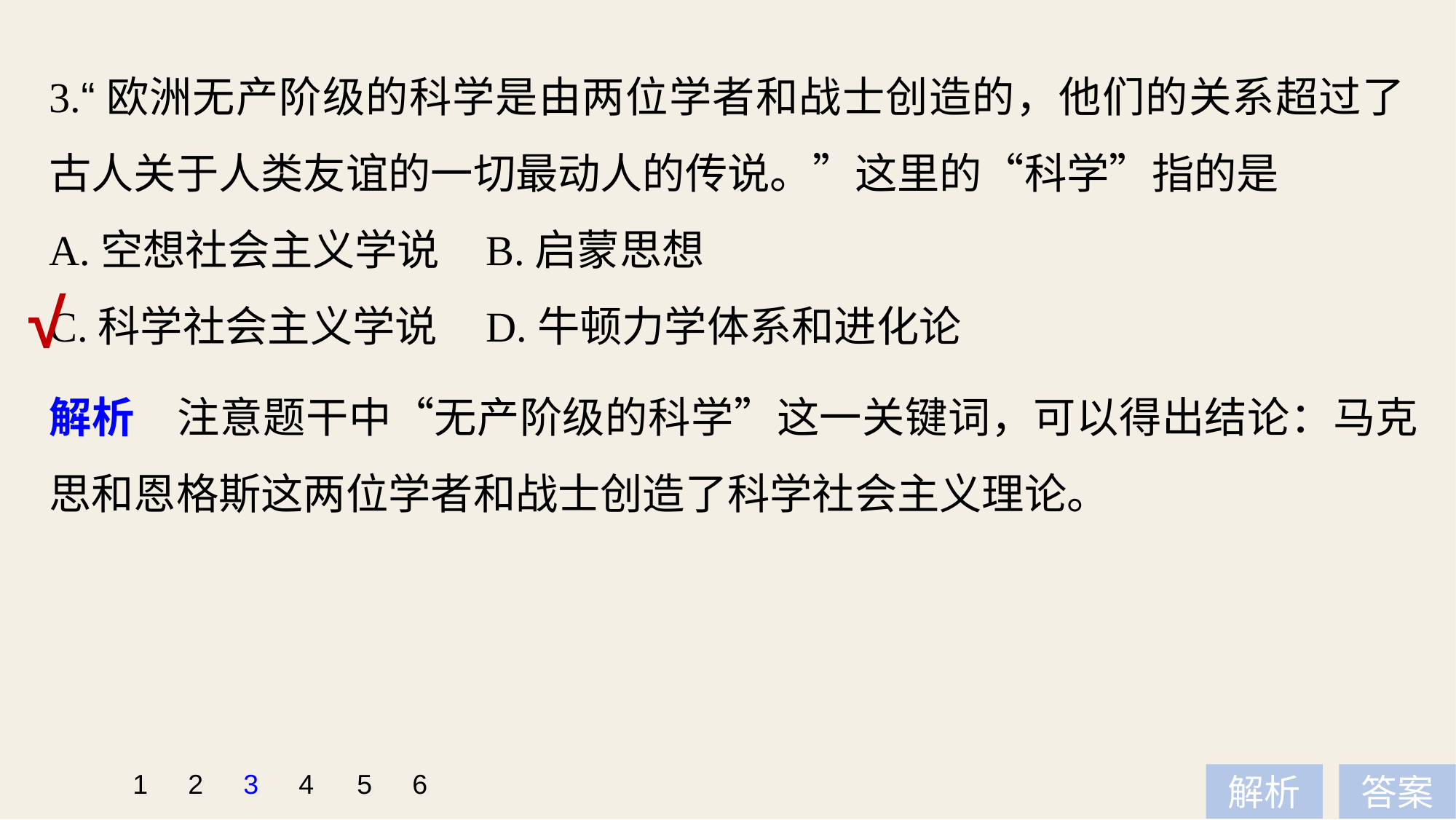

3.“欧洲无产阶级的科学是由两位学者和战士创造的，他们的关系超过了古人关于人类友谊的一切最动人的传说。”这里的“科学”指的是
A.空想社会主义学说  	B.启蒙思想
C.科学社会主义学说  	D.牛顿力学体系和进化论
√
解析　注意题干中“无产阶级的科学”这一关键词，可以得出结论：马克思和恩格斯这两位学者和战士创造了科学社会主义理论。
1
2
3
4
5
6
解析
答案